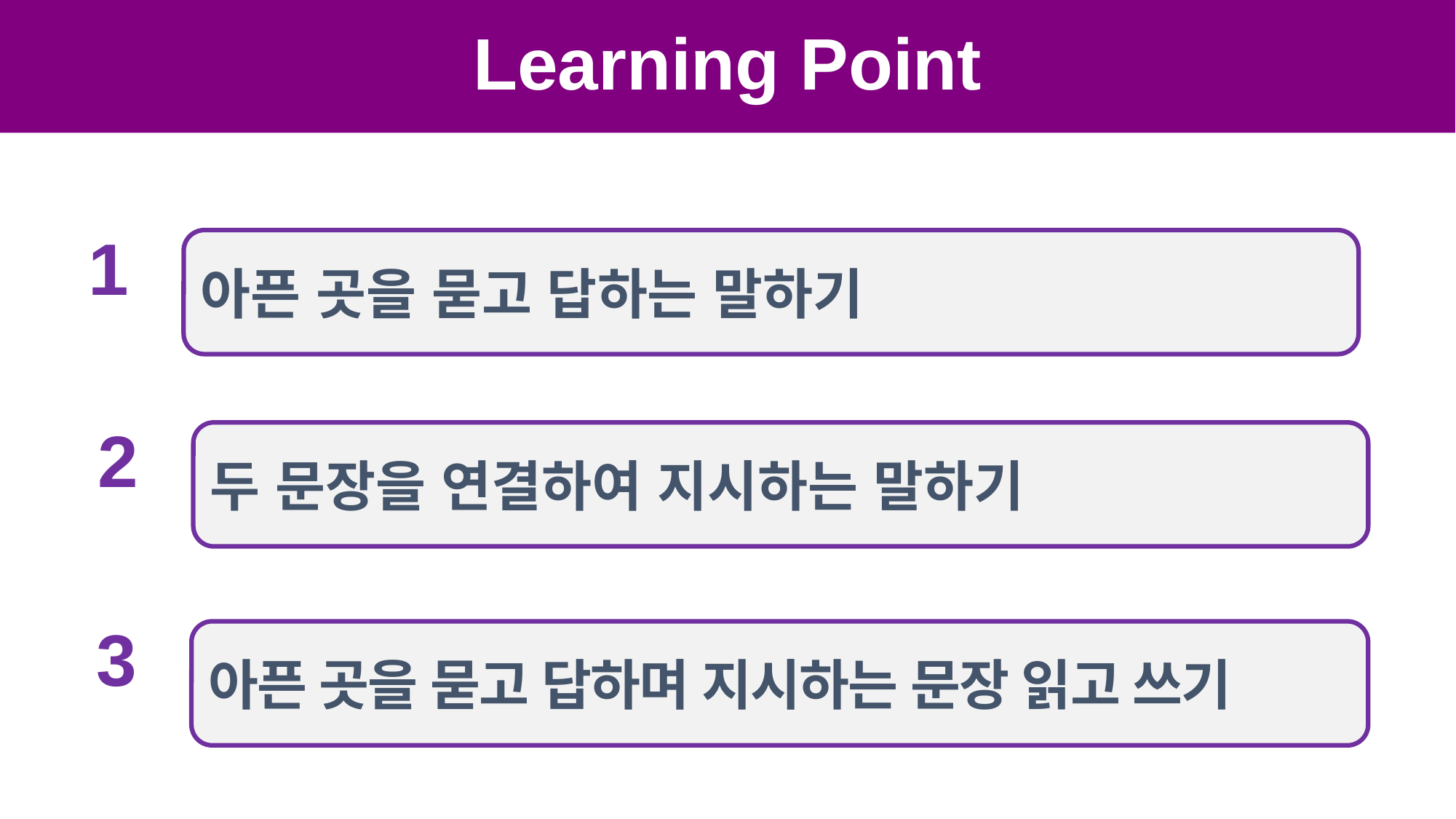

# Learning Point

1
아픈 곳을 묻고 답하는 말하기
2
두 문장을 연결하여 지시하는 말하기
3
아픈 곳을 묻고 답하며 지시하는 문장 읽고 쓰기